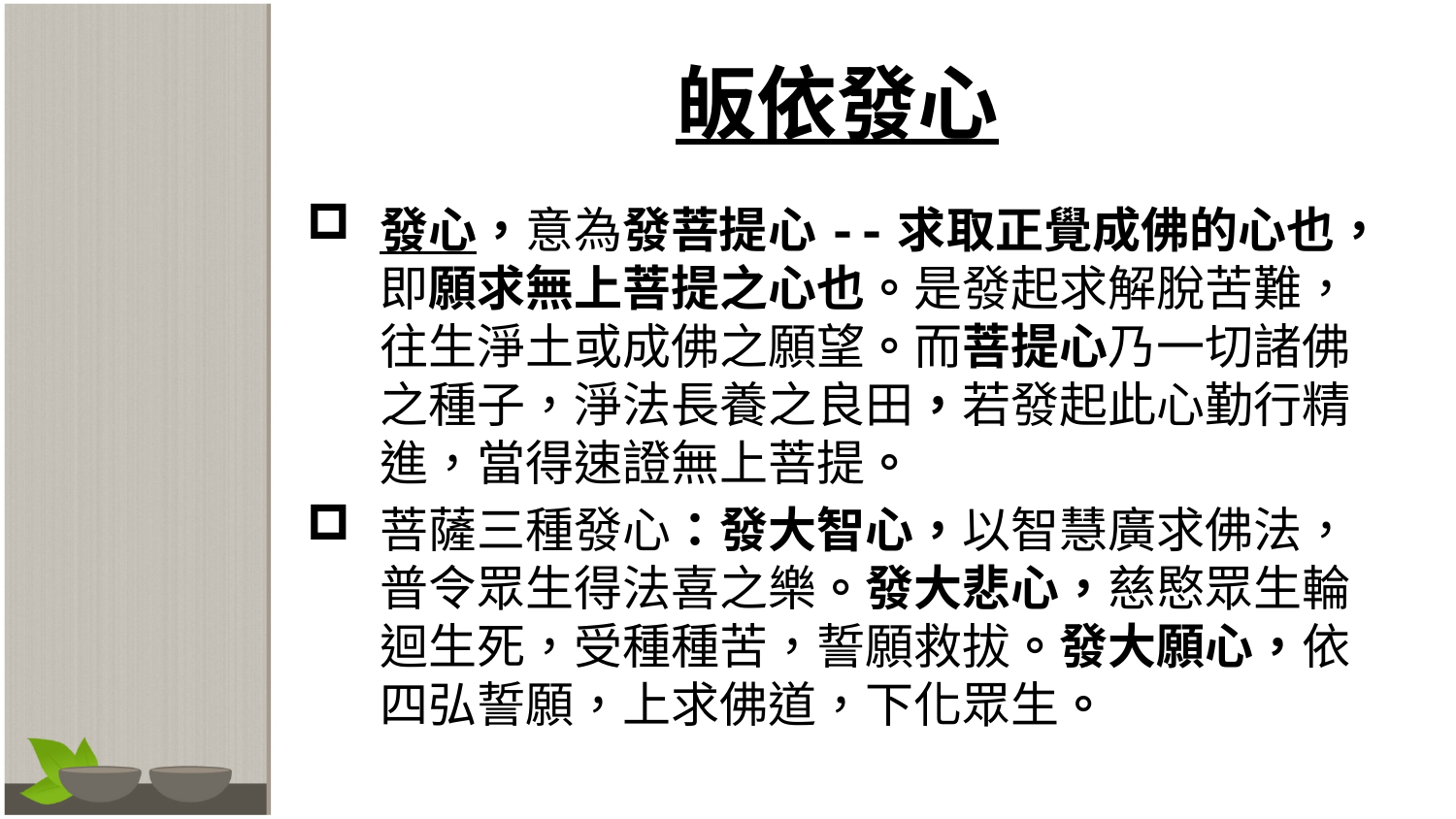

# 皈依發心
發心，意為發菩提心--求取正覺成佛的心也，即願求無上菩提之心也。是發起求解脫苦難，往生淨土或成佛之願望。而菩提心乃一切諸佛之種子，淨法長養之良田，若發起此心勤行精進，當得速證無上菩提。
菩薩三種發心：發大智心，以智慧廣求佛法，普令眾生得法喜之樂。發大悲心，慈愍眾生輪迴生死，受種種苦，誓願救拔。發大願心，依四弘誓願，上求佛道，下化眾生。